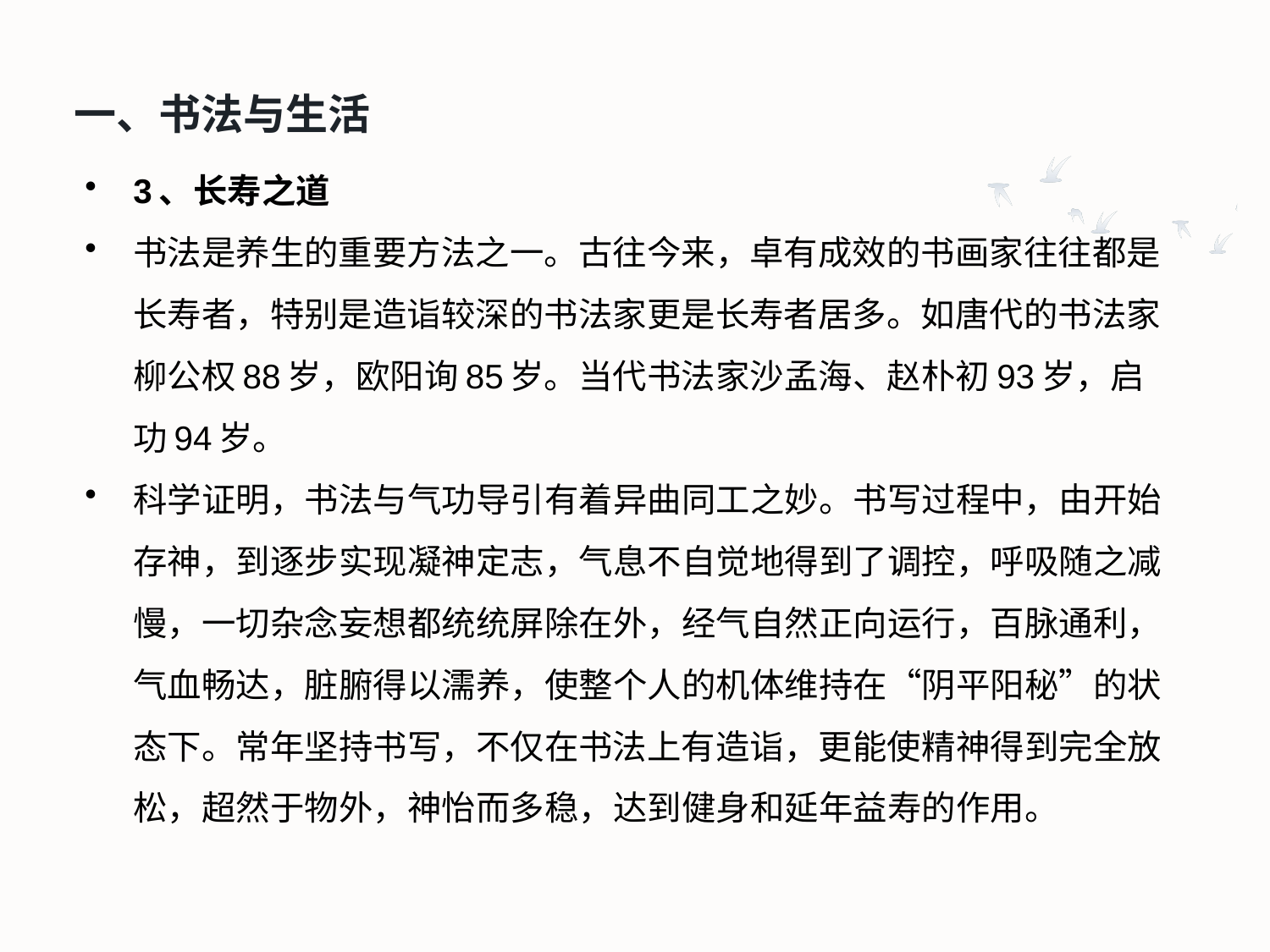

# 一、书法与生活
3、长寿之道
书法是养生的重要方法之一。古往今来，卓有成效的书画家往往都是长寿者，特别是造诣较深的书法家更是长寿者居多。如唐代的书法家柳公权88岁，欧阳询85岁。当代书法家沙孟海、赵朴初93岁，启功94岁。
科学证明，书法与气功导引有着异曲同工之妙。书写过程中，由开始存神，到逐步实现凝神定志，气息不自觉地得到了调控，呼吸随之减慢，一切杂念妄想都统统屏除在外，经气自然正向运行，百脉通利，气血畅达，脏腑得以濡养，使整个人的机体维持在“阴平阳秘”的状态下。常年坚持书写，不仅在书法上有造诣，更能使精神得到完全放松，超然于物外，神怡而多稳，达到健身和延年益寿的作用。